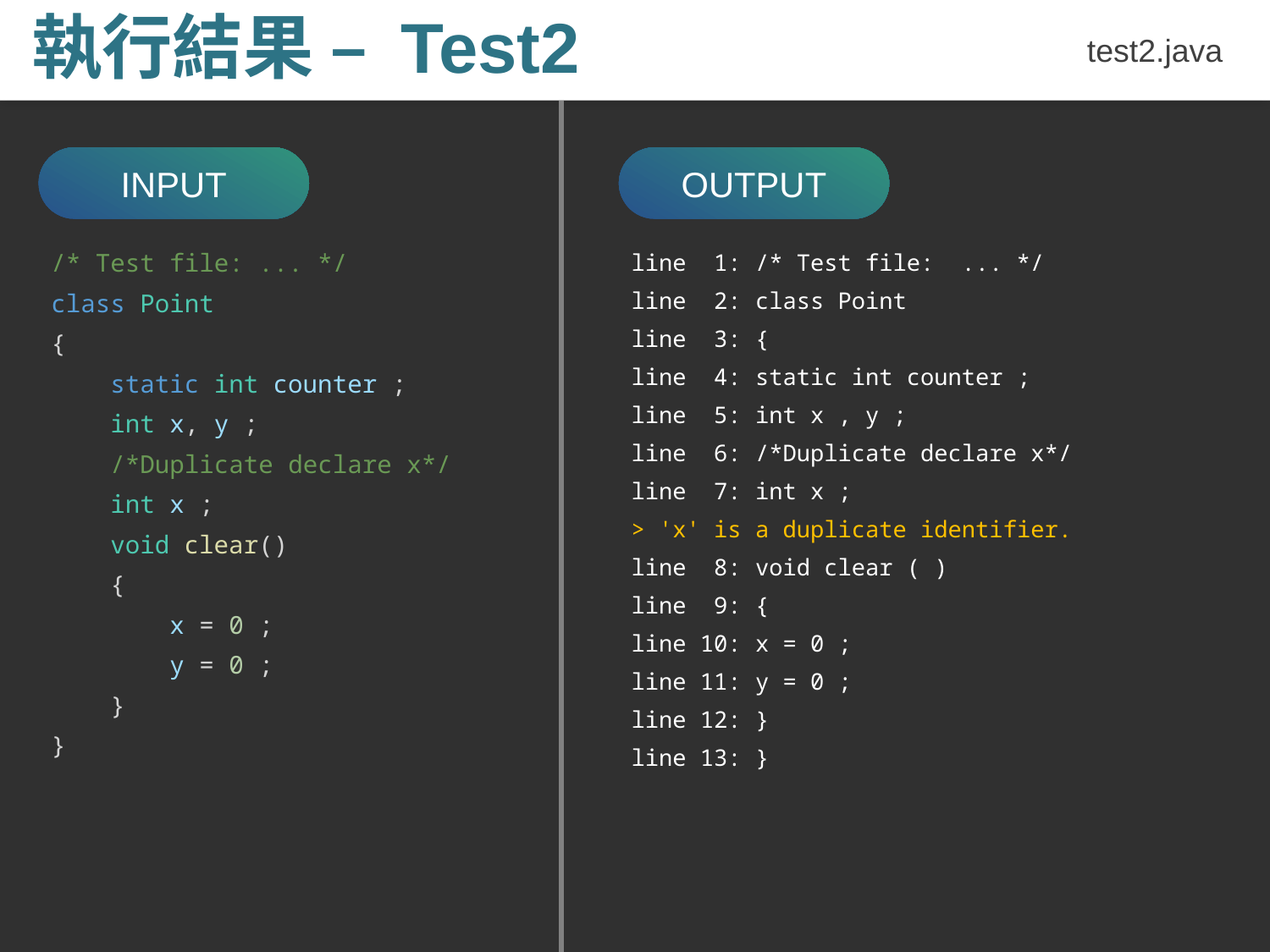

執行結果 – Test2
test2.java
INPUT
OUTPUT
/* Test file: ... */
class Point
{
    static int counter ;
    int x, y ;
    /*Duplicate declare x*/
    int x ;
    void clear()
    {
        x = 0 ;
        y = 0 ;
    }
}

line  1: /* Test file:  ... */
line  2: class Point
line  3: {
line  4: static int counter ;
line  5: int x , y ;
line  6: /*Duplicate declare x*/
line  7: int x ;
> 'x' is a duplicate identifier.
line  8: void clear ( )
line  9: {
line 10: x = 0 ;
line 11: y = 0 ;
line 12: }
line 13: }